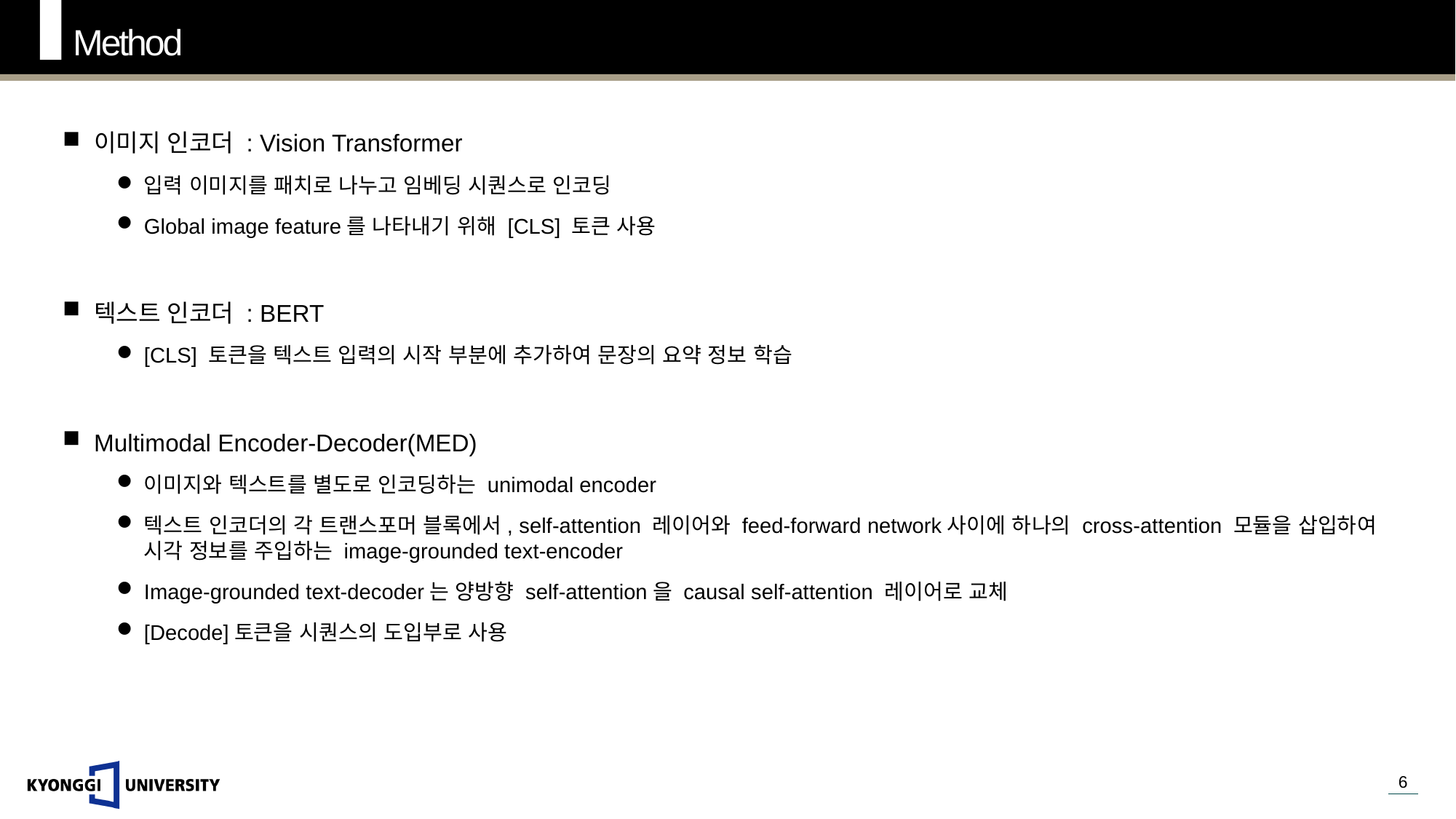

Method
이미지 인코더 : Vision Transformer
입력 이미지를 패치로 나누고 임베딩 시퀀스로 인코딩
Global image feature를 나타내기 위해 [CLS] 토큰 사용

텍스트 인코더 : BERT
[CLS] 토큰을 텍스트 입력의 시작 부분에 추가하여 문장의 요약 정보 학습

Multimodal Encoder-Decoder(MED)
이미지와 텍스트를 별도로 인코딩하는 unimodal encoder
텍스트 인코더의 각 트랜스포머 블록에서, self-attention 레이어와 feed-forward network사이에 하나의 cross-attention 모듈을 삽입하여 시각 정보를 주입하는 image-grounded text-encoder
Image-grounded text-decoder는 양방향 self-attention을 causal self-attention 레이어로 교체
[Decode]토큰을 시퀀스의 도입부로 사용